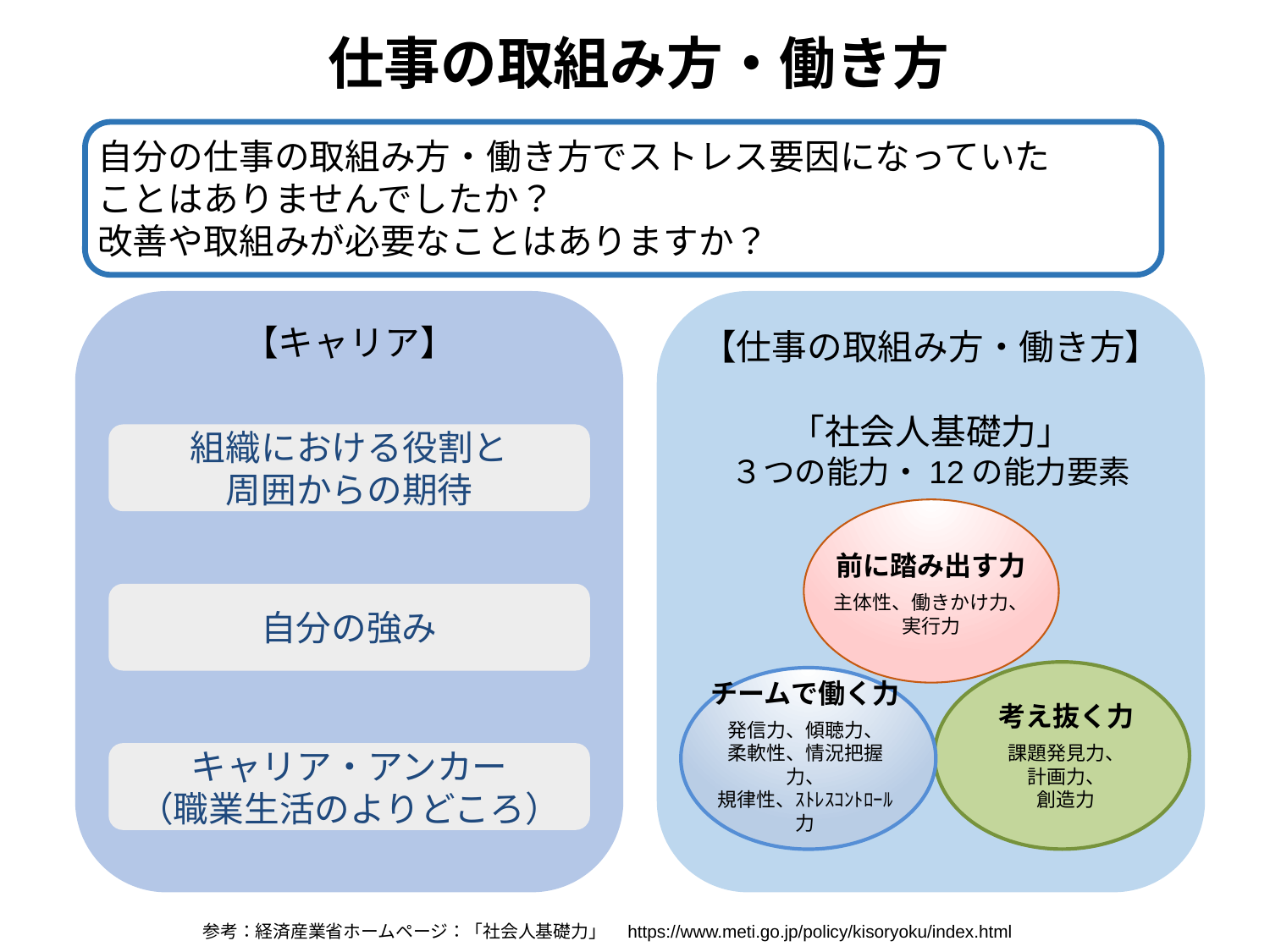

# 仕事の取組み方・働き方
自分の仕事の取組み方・働き方でストレス要因になっていた
ことはありませんでしたか？
改善や取組みが必要なことはありますか？
【キャリア】

【仕事の取組み方・働き方】

「社会人基礎力」
３つの能力・12の能力要素

組織における役割と
周囲からの期待

前に踏み出す力
主体性、働きかけ力、
実行力
自分の強み

チームで働く力
発信力、傾聴力、
柔軟性、情況把握力、
規律性、ｽﾄﾚｽｺﾝﾄﾛｰﾙ力
考え抜く力
課題発見力、
計画力、
創造力
キャリア・アンカー
（職業生活のよりどころ）
参考：経済産業省ホームページ：「社会人基礎力」　https://www.meti.go.jp/policy/kisoryoku/index.html